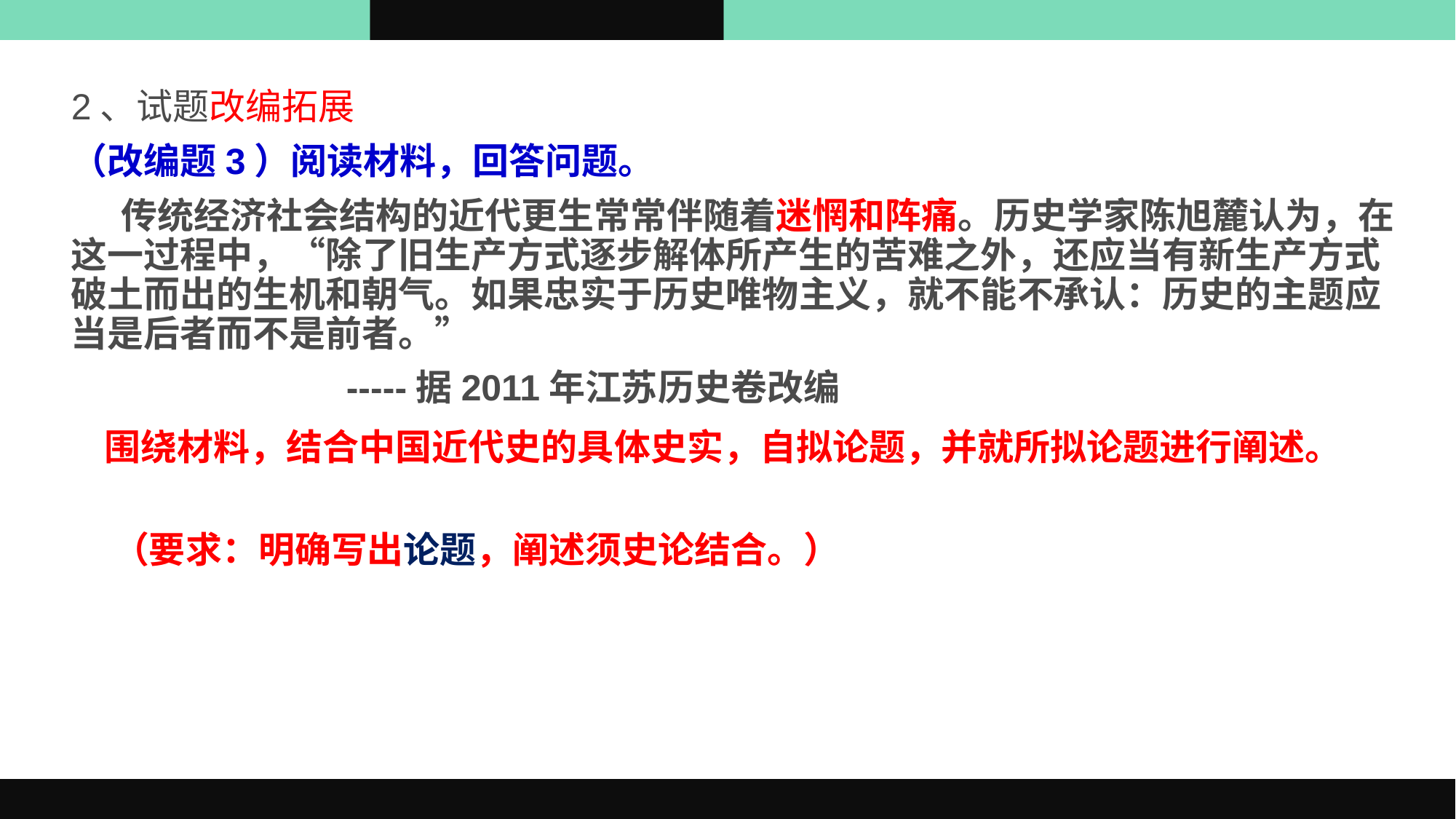

2、试题改编拓展
（改编题3）阅读材料，回答问题。
     传统经济社会结构的近代更生常常伴随着迷惘和阵痛。历史学家陈旭麓认为，在这一过程中，“除了旧生产方式逐步解体所产生的苦难之外，还应当有新生产方式破土而出的生机和朝气。如果忠实于历史唯物主义，就不能不承认：历史的主题应当是后者而不是前者。”
                           -----据2011年江苏历史卷改编
   围绕材料，结合中国近代史的具体史实，自拟论题，并就所拟论题进行阐述。
    （要求：明确写出论题，阐述须史论结合。）